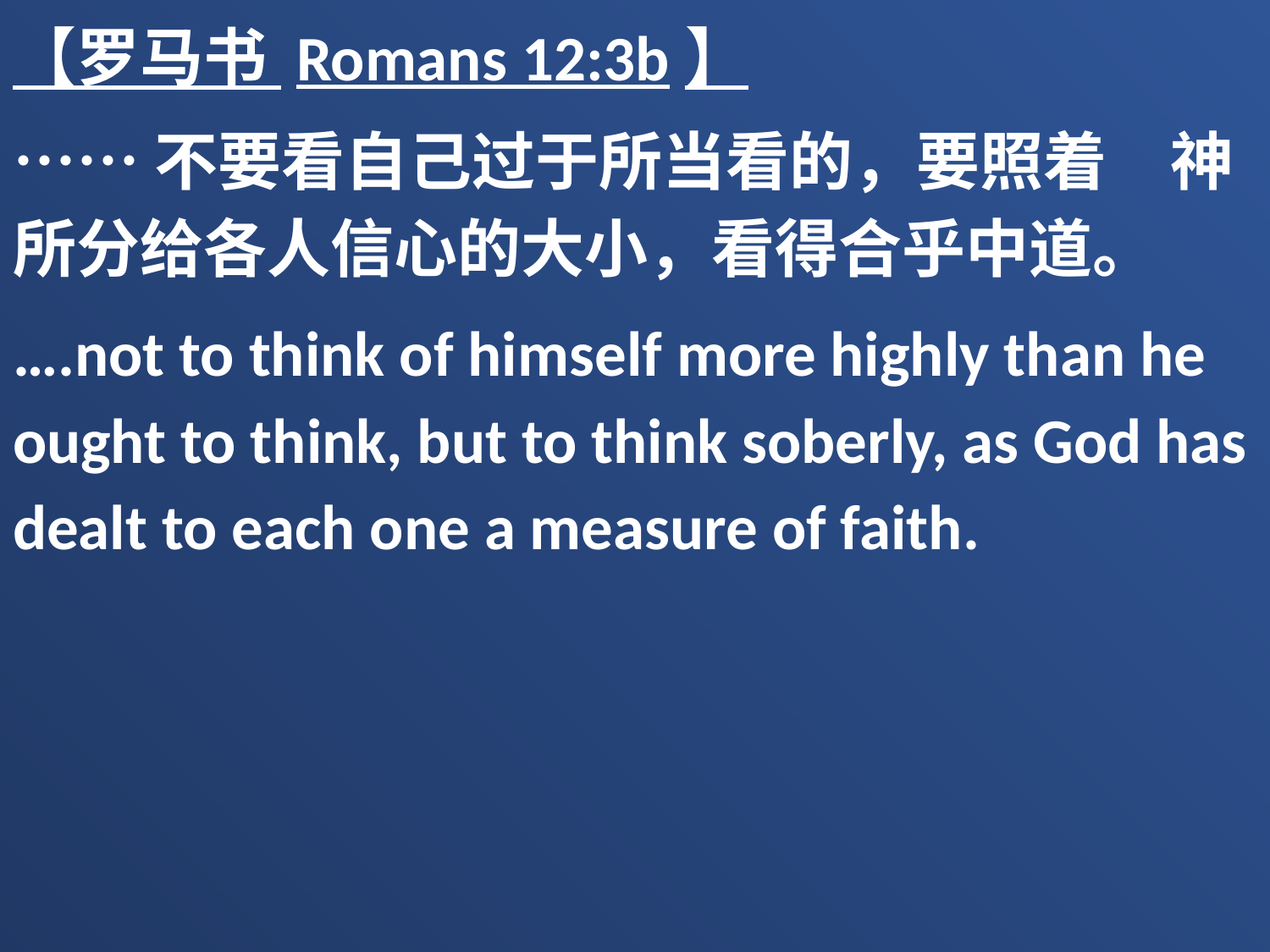

【罗马书 Romans 12:3b】
……不要看自己过于所当看的，要照着　神所分给各人信心的大小，看得合乎中道。
….not to think of himself more highly than he ought to think, but to think soberly, as God has dealt to each one a measure of faith.